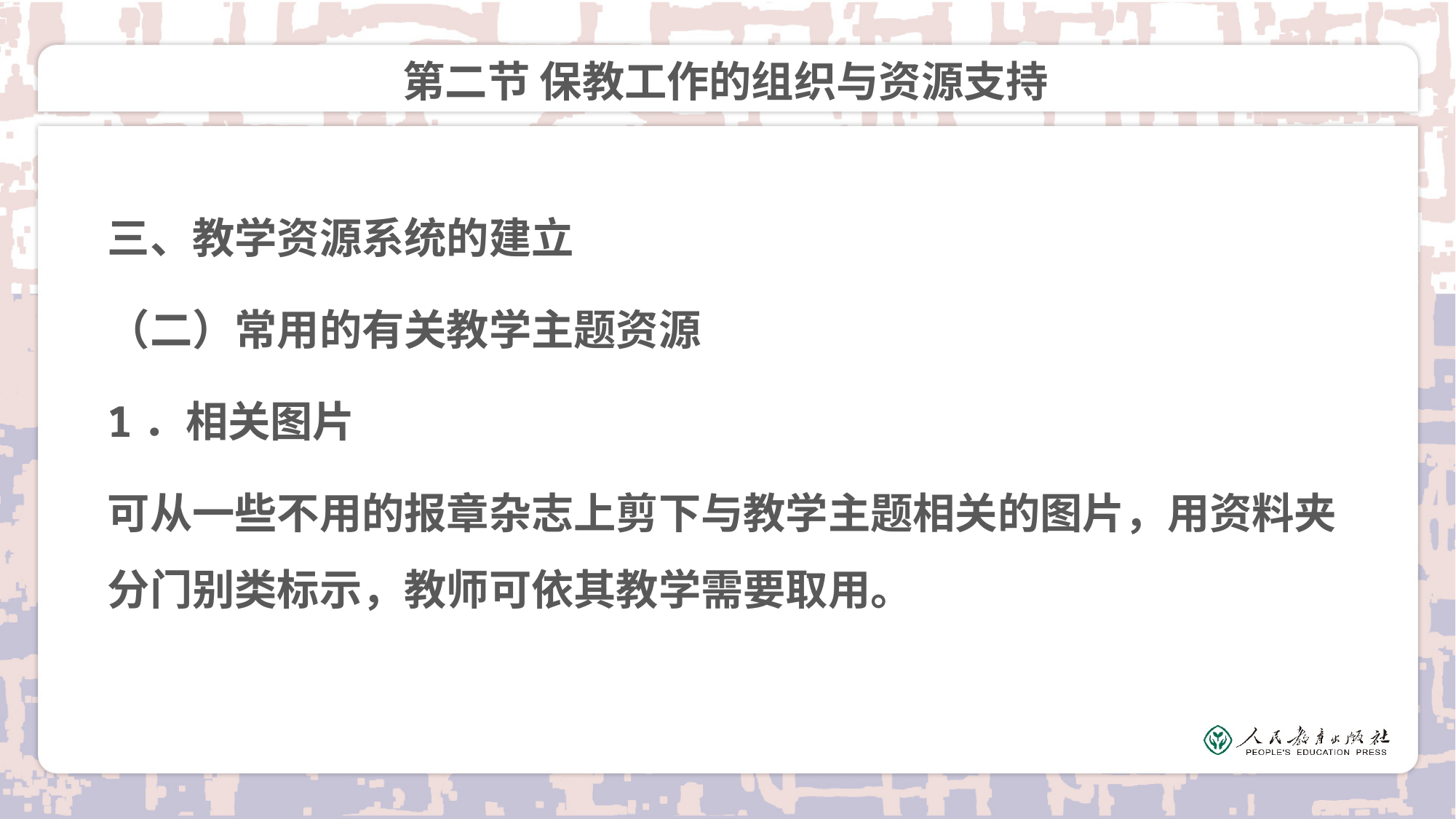

# 第二节 保教工作的组织与资源支持
三、教学资源系统的建立
（二）常用的有关教学主题资源
1．相关图片
可从一些不用的报章杂志上剪下与教学主题相关的图片，用资料夹分门别类标示，教师可依其教学需要取用。